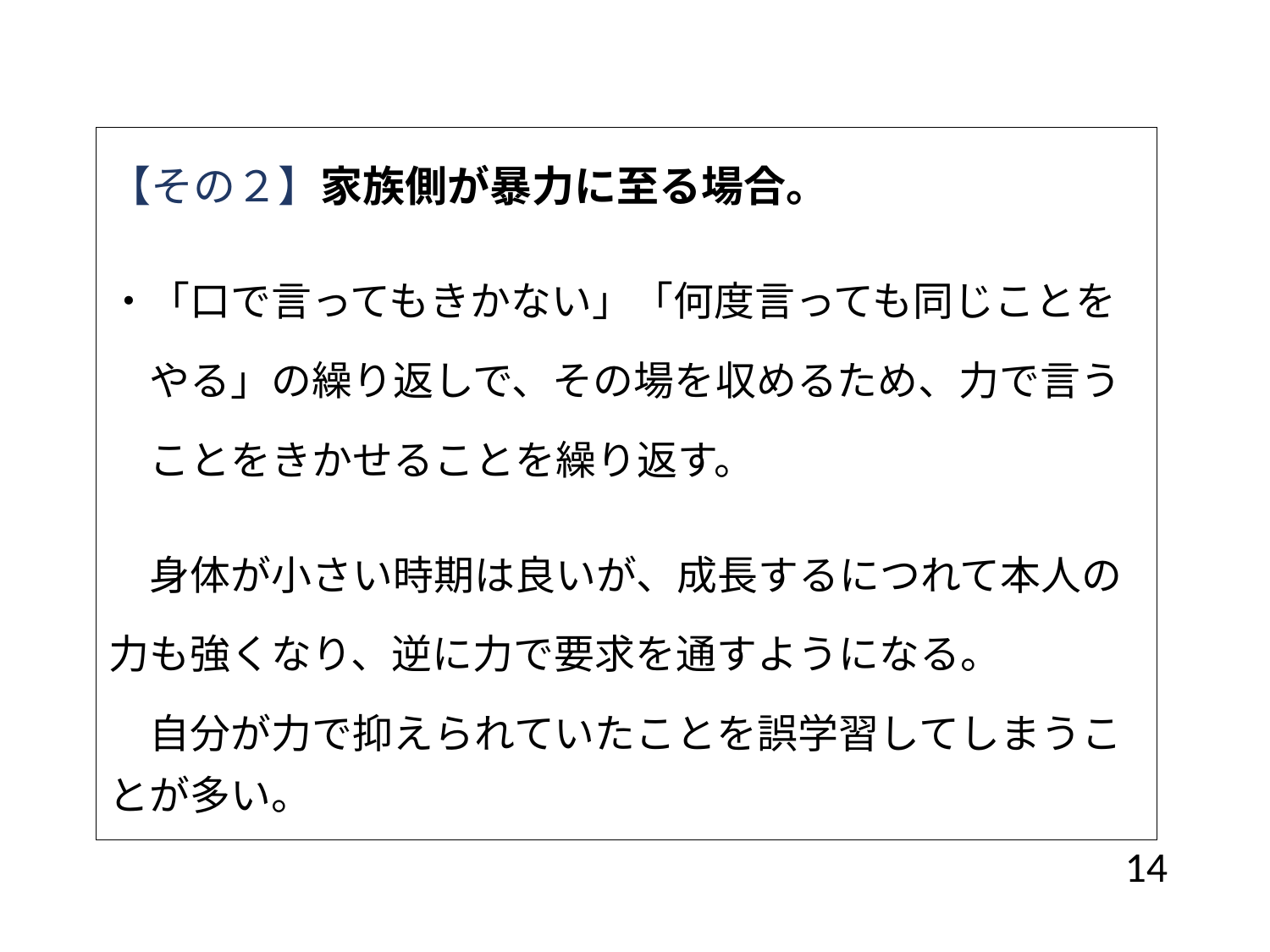

【その２】家族側が暴力に至る場合。

・「口で言ってもきかない」「何度言っても同じことを
　やる」の繰り返しで、その場を収めるため、力で言う
　ことをきかせることを繰り返す。

　身体が小さい時期は良いが、成長するにつれて本人の
力も強くなり、逆に力で要求を通すようになる。
　自分が力で抑えられていたことを誤学習してしまうことが多い。
14